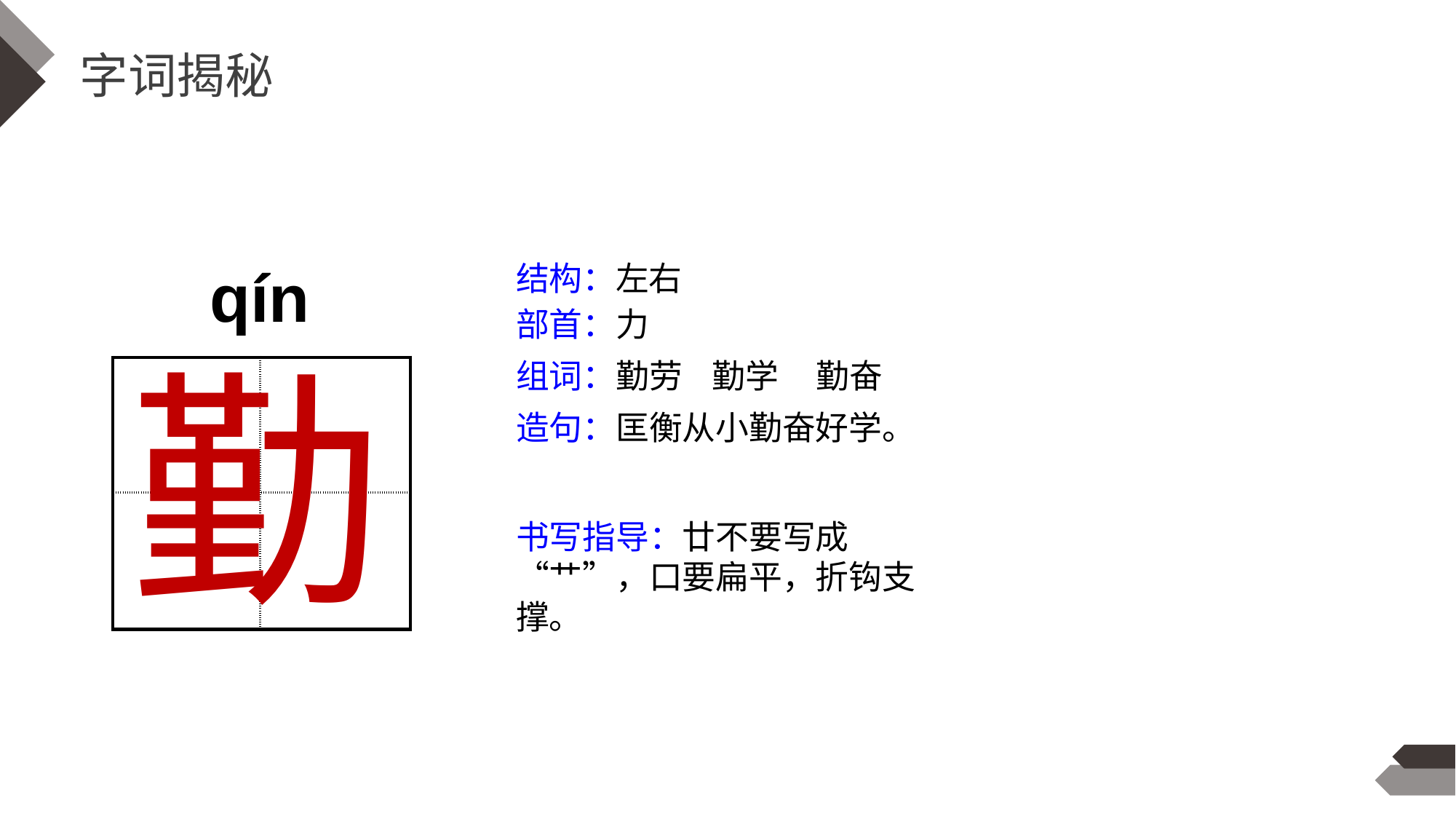

字词揭秘
qín
结构：左右
部首：力
勤
组词：勤劳    勤学     勤奋
|  |  |
| --- | --- |
|  |  |
造句：匡衡从小勤奋好学。

书写指导：廿不要写成“艹”，口要扁平，折钩支撑。